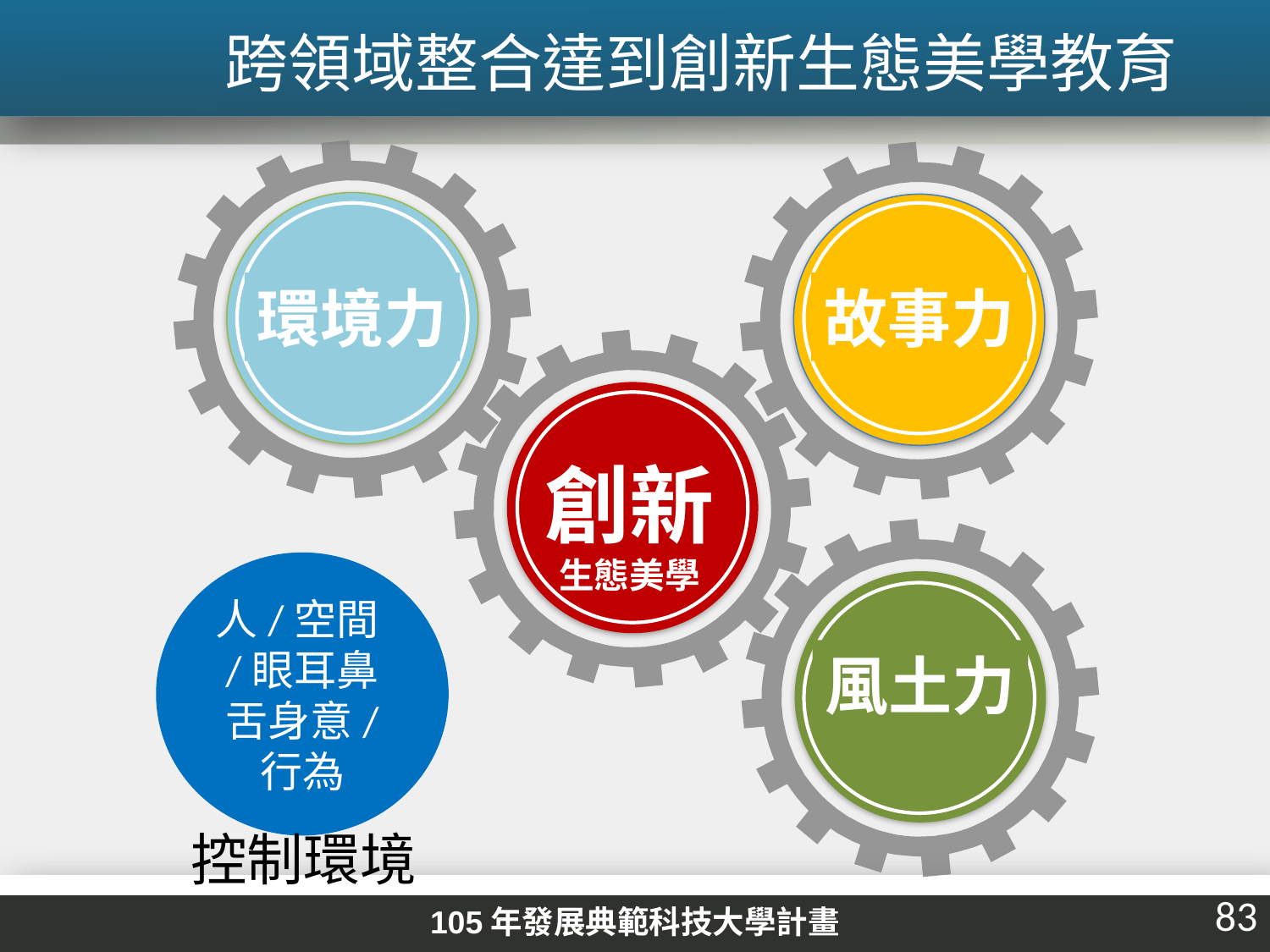

跨領域整合達到創新生態美學教育

環境力

故事力

創新
生態美學

人/空間/眼耳鼻舌身意/
行為

風土力
控制環境
83